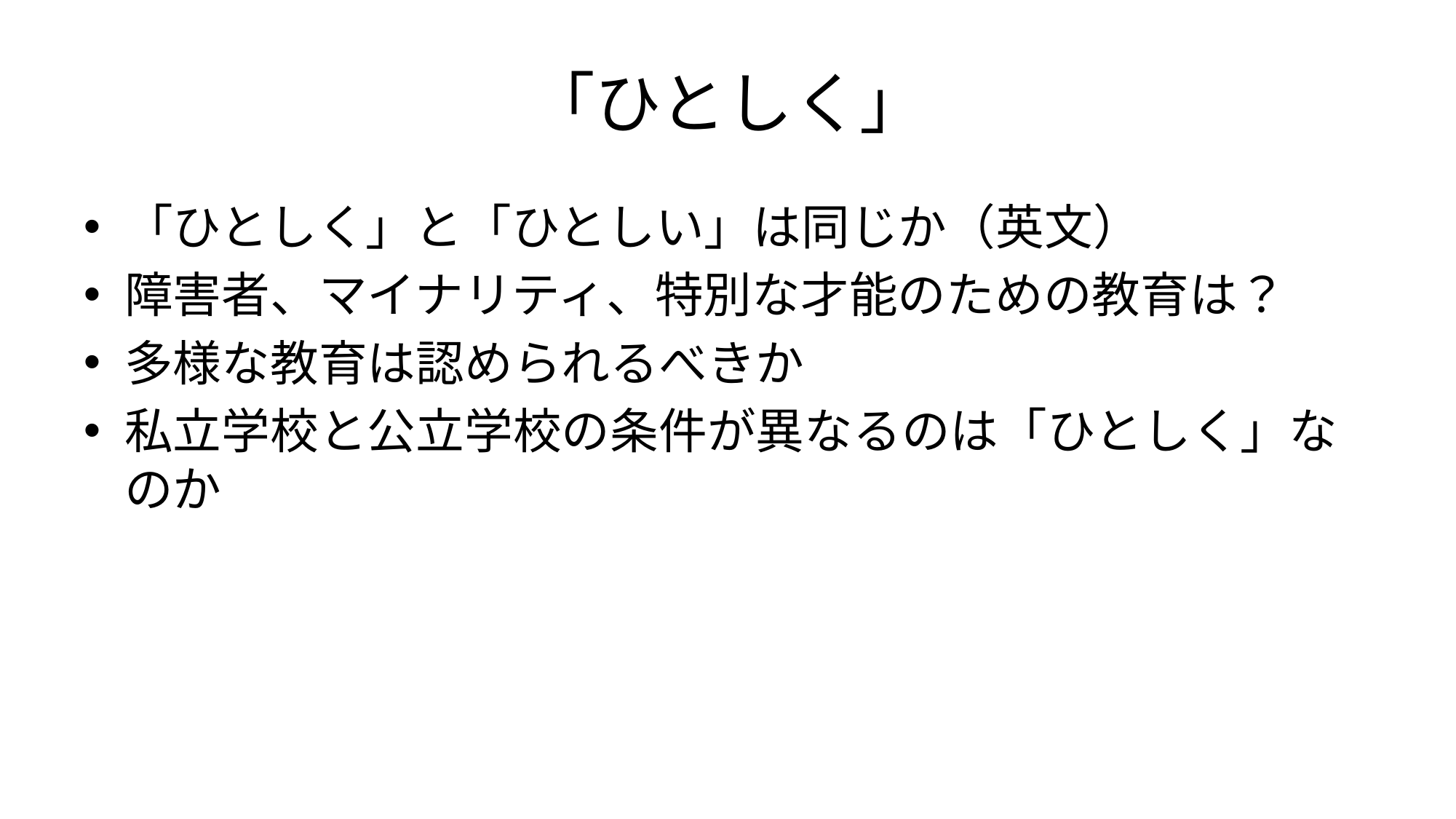

# 「ひとしく」
「ひとしく」と「ひとしい」は同じか（英文）
障害者、マイナリティ、特別な才能のための教育は？
多様な教育は認められるべきか
私立学校と公立学校の条件が異なるのは「ひとしく」なのか